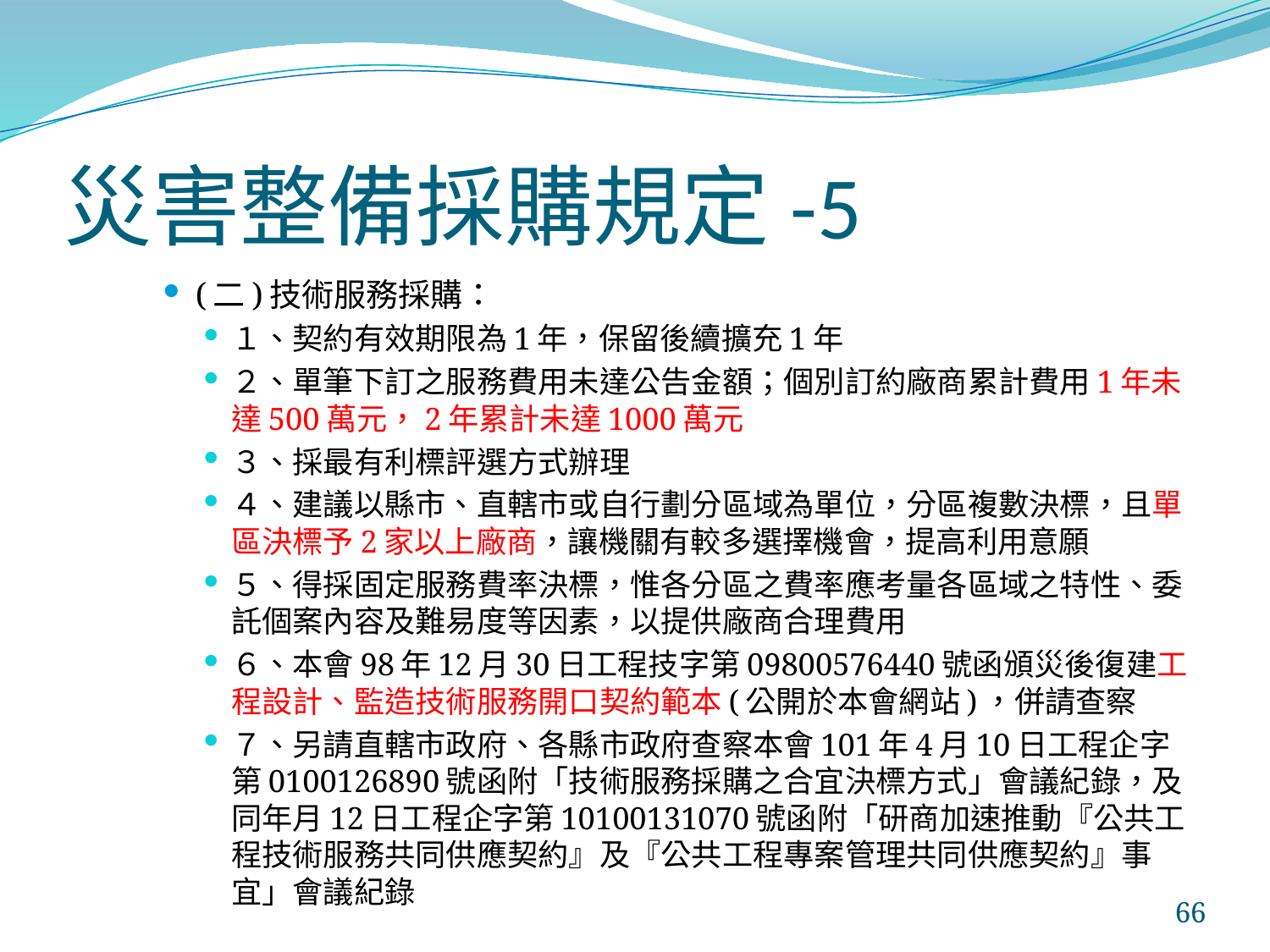

# 災害整備採購規定-5
(二)技術服務採購：
１、契約有效期限為1年，保留後續擴充1年
２、單筆下訂之服務費用未達公告金額；個別訂約廠商累計費用1年未達500萬元，2年累計未達1000萬元
３、採最有利標評選方式辦理
４、建議以縣市、直轄市或自行劃分區域為單位，分區複數決標，且單區決標予2家以上廠商，讓機關有較多選擇機會，提高利用意願
５、得採固定服務費率決標，惟各分區之費率應考量各區域之特性、委託個案內容及難易度等因素，以提供廠商合理費用
６、本會98年12月30日工程技字第09800576440號函頒災後復建工程設計、監造技術服務開口契約範本(公開於本會網站)，併請查察
７、另請直轄市政府、各縣市政府查察本會101年4月10日工程企字第0100126890號函附「技術服務採購之合宜決標方式」會議紀錄，及同年月12日工程企字第10100131070號函附「研商加速推動『公共工程技術服務共同供應契約』及『公共工程專案管理共同供應契約』事宜」會議紀錄

66